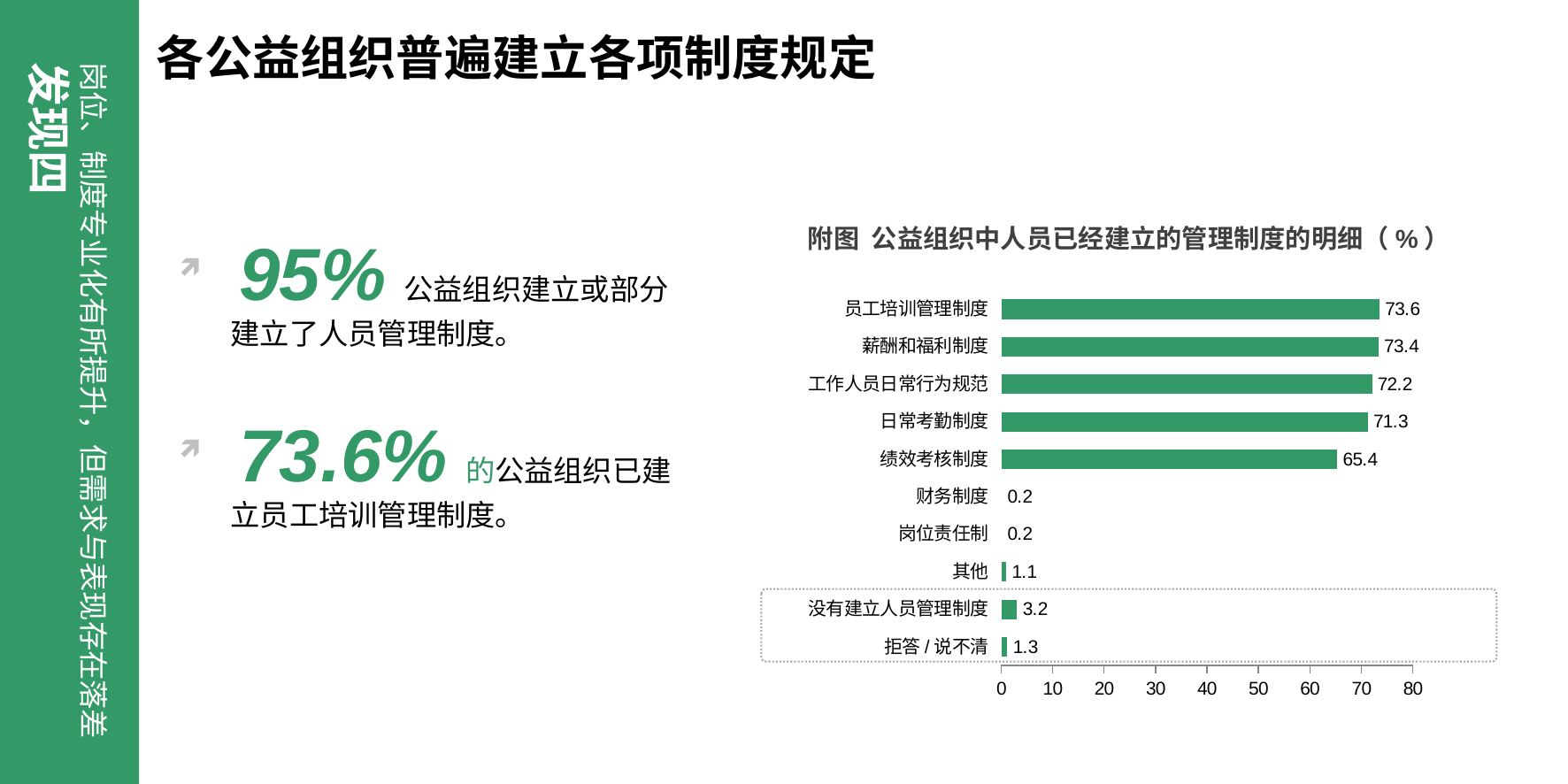

# 各公益组织普遍建立各项制度规定

岗位、制度专业化有所提升，但需求与表现存在落差发现四
附图  公益组织中人员已经建立的管理制度的明细（%）
 95%公益组织建立或部分建立了人员管理制度。

 73.6%的公益组织已建立员工培训管理制度。

### Chart

| Category | 已有制度的比例 |
|---|---|
|  拒答/说不清 | 1.2658227848101258 |
|  没有建立人员管理制度 | 3.16455696202533 |
|  其他 | 1.0548523206751061 |
|  岗位责任制 | 0.21097046413502227 |
|  财务制度 | 0.21097046413502227 |
|  绩效考核制度 | 65.40084388185655 |
|  日常考勤制度 | 71.30801687763706 |
|  工作人员日常行为规范 | 72.15189873417721 |
|  薪酬和福利制度 | 73.41772151898734 |
|  员工培训管理制度 | 73.62869198312235 |